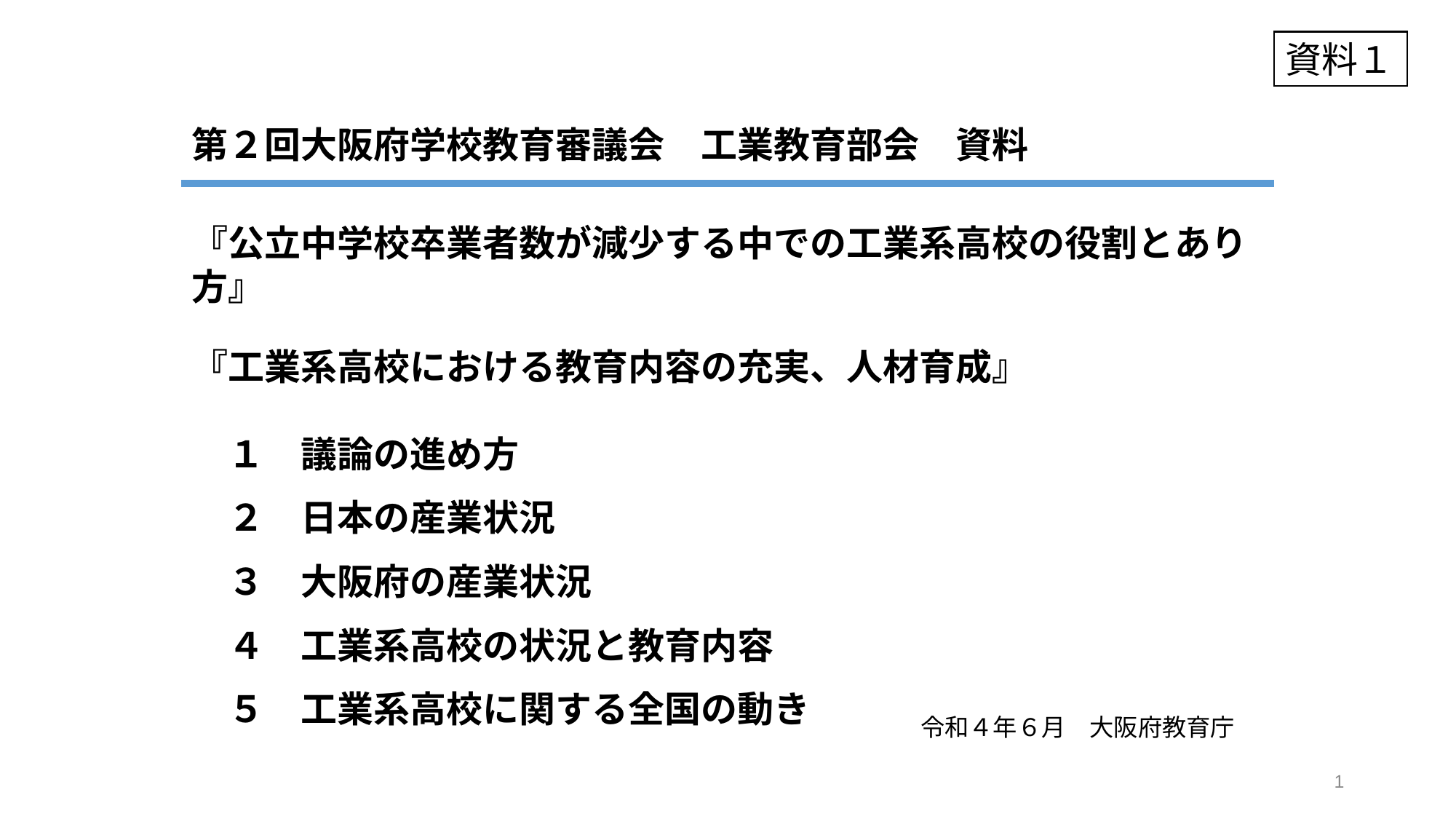

資料１
第２回大阪府学校教育審議会　工業教育部会　資料
『公立中学校卒業者数が減少する中での工業系高校の役割とあり方』

『工業系高校における教育内容の充実、人材育成』

　１　議論の進め方

　２　日本の産業状況

　３　大阪府の産業状況

　４　工業系高校の状況と教育内容

　５　工業系高校に関する全国の動き
令和４年６月　大阪府教育庁
1